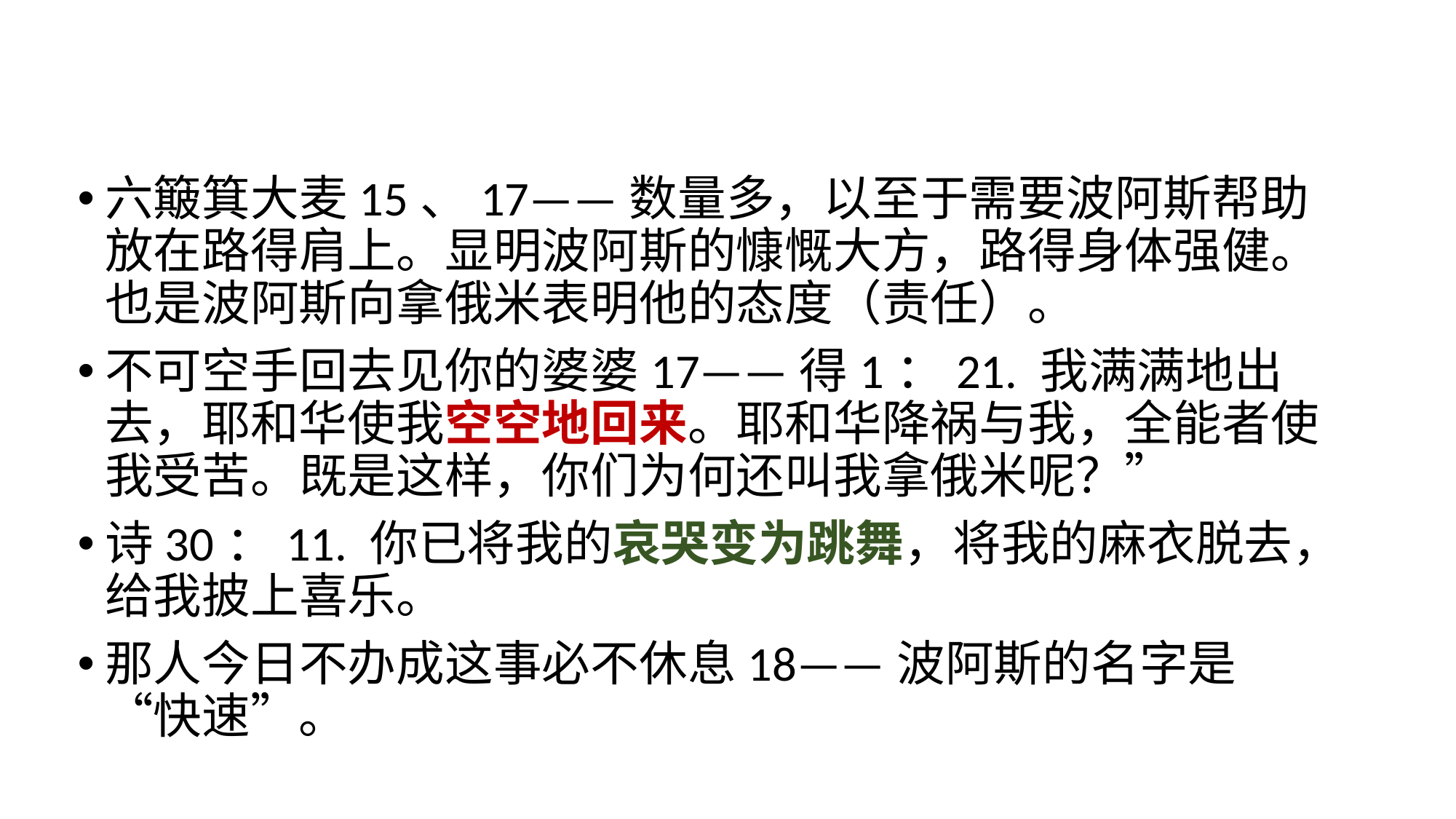

六簸箕大麦15、17——数量多，以至于需要波阿斯帮助放在路得肩上。显明波阿斯的慷慨大方，路得身体强健。也是波阿斯向拿俄米表明他的态度（责任）。
不可空手回去见你的婆婆17——得1：21. 我满满地出去，耶和华使我空空地回来。耶和华降祸与我，全能者使我受苦。既是这样，你们为何还叫我拿俄米呢？”
诗30：11. 你已将我的哀哭变为跳舞，将我的麻衣脱去，给我披上喜乐。
那人今日不办成这事必不休息18——波阿斯的名字是“快速”。